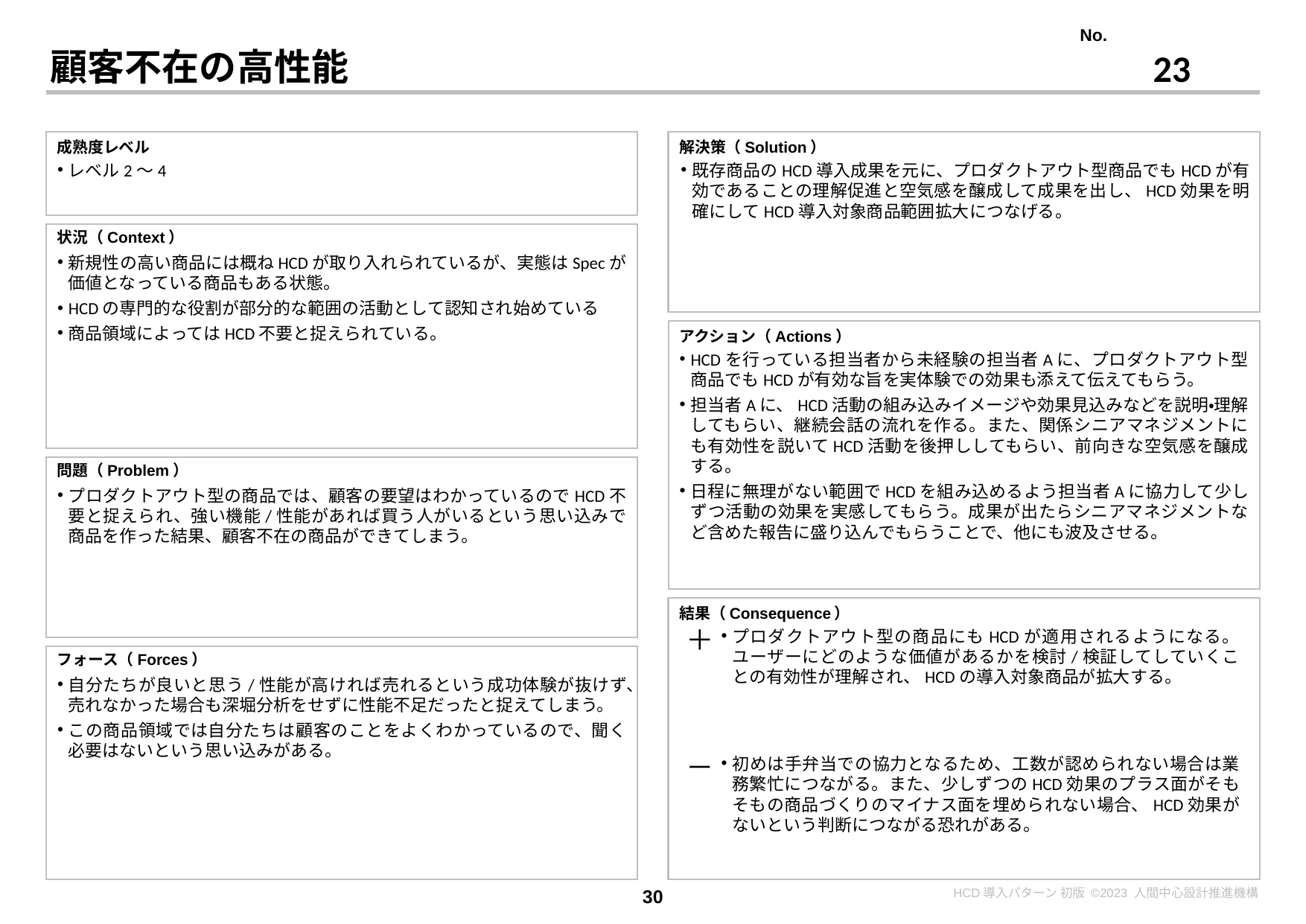

23
# 顧客不在の高性能
レベル2〜4
既存商品のHCD導入成果を元に、プロダクトアウト型商品でもHCDが有効であることの理解促進と空気感を醸成して成果を出し、HCD効果を明確にしてHCD導入対象商品範囲拡大につなげる。
新規性の高い商品には概ねHCDが取り入れられているが、実態はSpecが価値となっている商品もある状態。
HCDの専門的な役割が部分的な範囲の活動として認知され始めている
商品領域によってはHCD不要と捉えられている。

HCDを行っている担当者から未経験の担当者Aに、プロダクトアウト型商品でもHCDが有効な旨を実体験での効果も添えて伝えてもらう。
担当者Aに、HCD活動の組み込みイメージや効果見込みなどを説明・理解してもらい、継続会話の流れを作る。また、関係シニアマネジメントにも有効性を説いてHCD活動を後押ししてもらい、前向きな空気感を醸成する。
日程に無理がない範囲でHCDを組み込めるよう担当者Aに協力して少しずつ活動の効果を実感してもらう。成果が出たらシニアマネジメントなど含めた報告に盛り込んでもらうことで、他にも波及させる。
プロダクトアウト型の商品では、顧客の要望はわかっているのでHCD不要と捉えられ、強い機能/性能があれば買う人がいるという思い込みで商品を作った結果、顧客不在の商品ができてしまう。
プロダクトアウト型の商品にもHCDが適用されるようになる。ユーザーにどのような価値があるかを検討/検証してしていくことの有効性が理解され、HCDの導入対象商品が拡大する。
自分たちが良いと思う/性能が高ければ売れるという成功体験が抜けず、売れなかった場合も深堀分析をせずに性能不足だったと捉えてしまう。
この商品領域では自分たちは顧客のことをよくわかっているので、聞く必要はないという思い込みがある。
初めは手弁当での協力となるため、工数が認められない場合は業務繁忙につながる。また、少しずつのHCD効果のプラス面がそもそもの商品づくりのマイナス面を埋められない場合、HCD効果がないという判断につながる恐れがある。
30